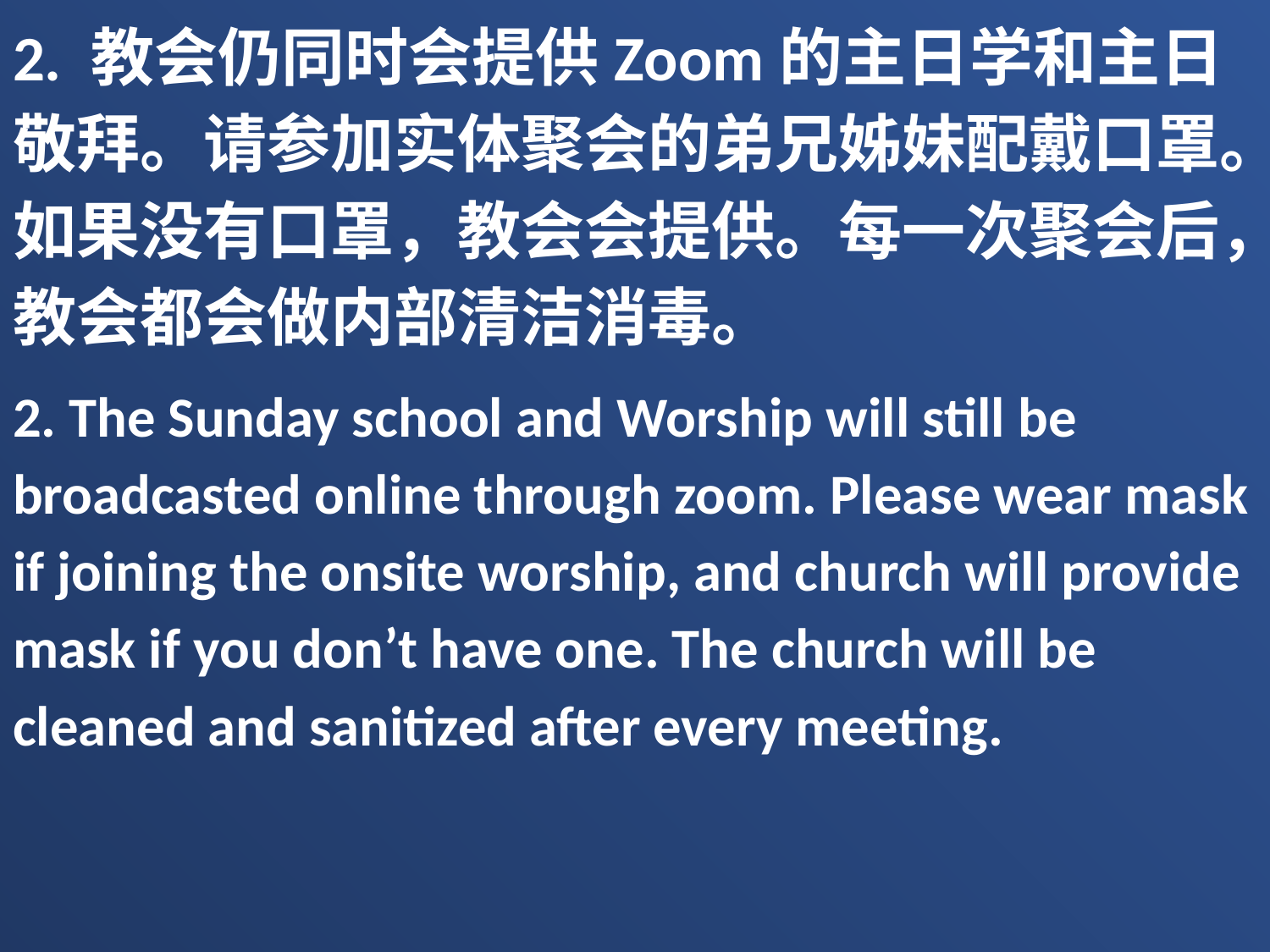

2. 教会仍同时会提供Zoom的主日学和主日敬拜。请参加实体聚会的弟兄姊妹配戴口罩。如果没有口罩，教会会提供。每一次聚会后，教会都会做内部清洁消毒。
2. The Sunday school and Worship will still be broadcasted online through zoom. Please wear mask if joining the onsite worship, and church will provide mask if you don’t have one. The church will be cleaned and sanitized after every meeting.